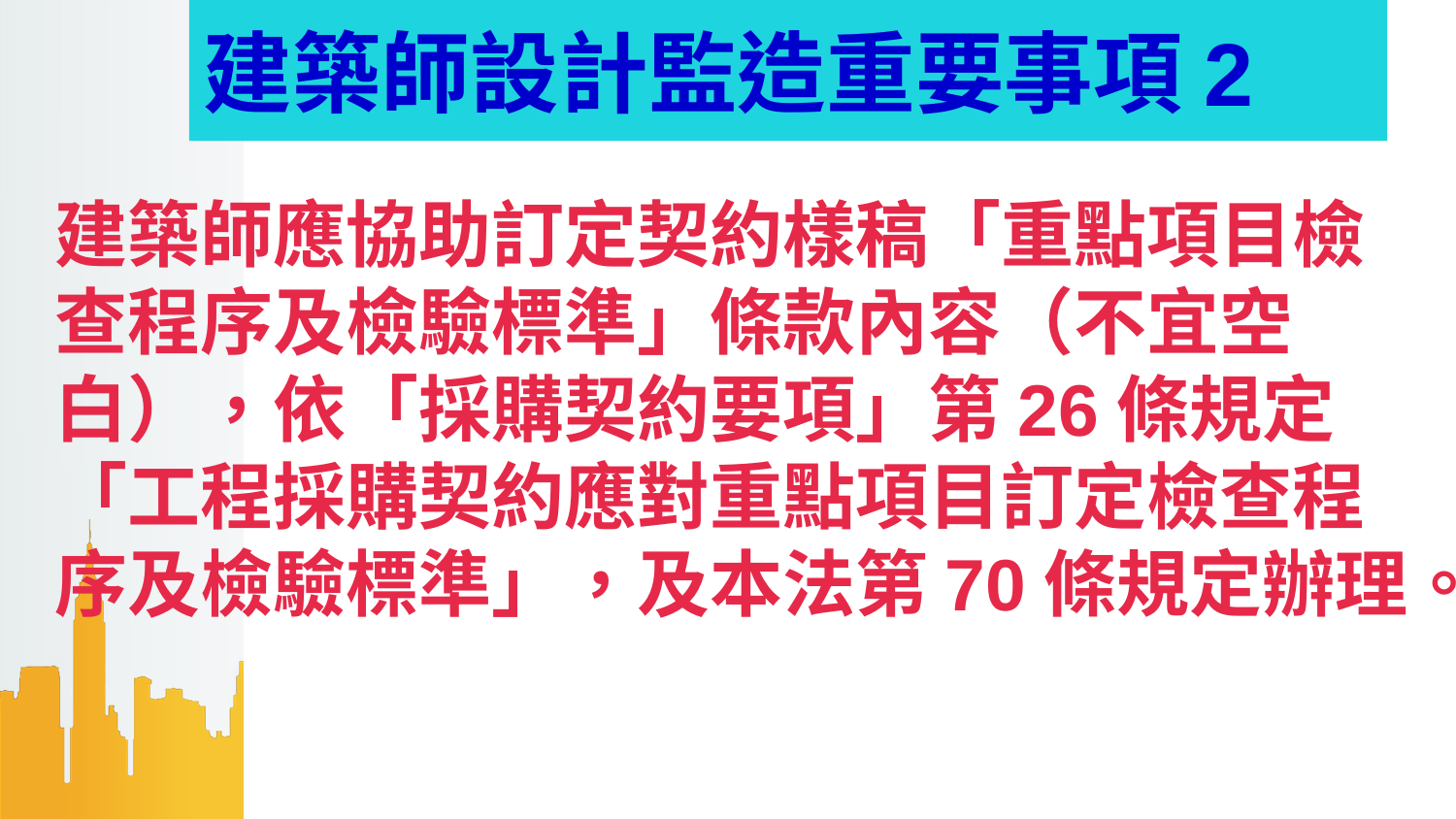

# 建築師設計監造重要事項2
建築師應協助訂定契約樣稿「重點項目檢查程序及檢驗標準」條款內容（不宜空白），依「採購契約要項」第26條規定「工程採購契約應對重點項目訂定檢查程序及檢驗標準」，及本法第70條規定辦理。